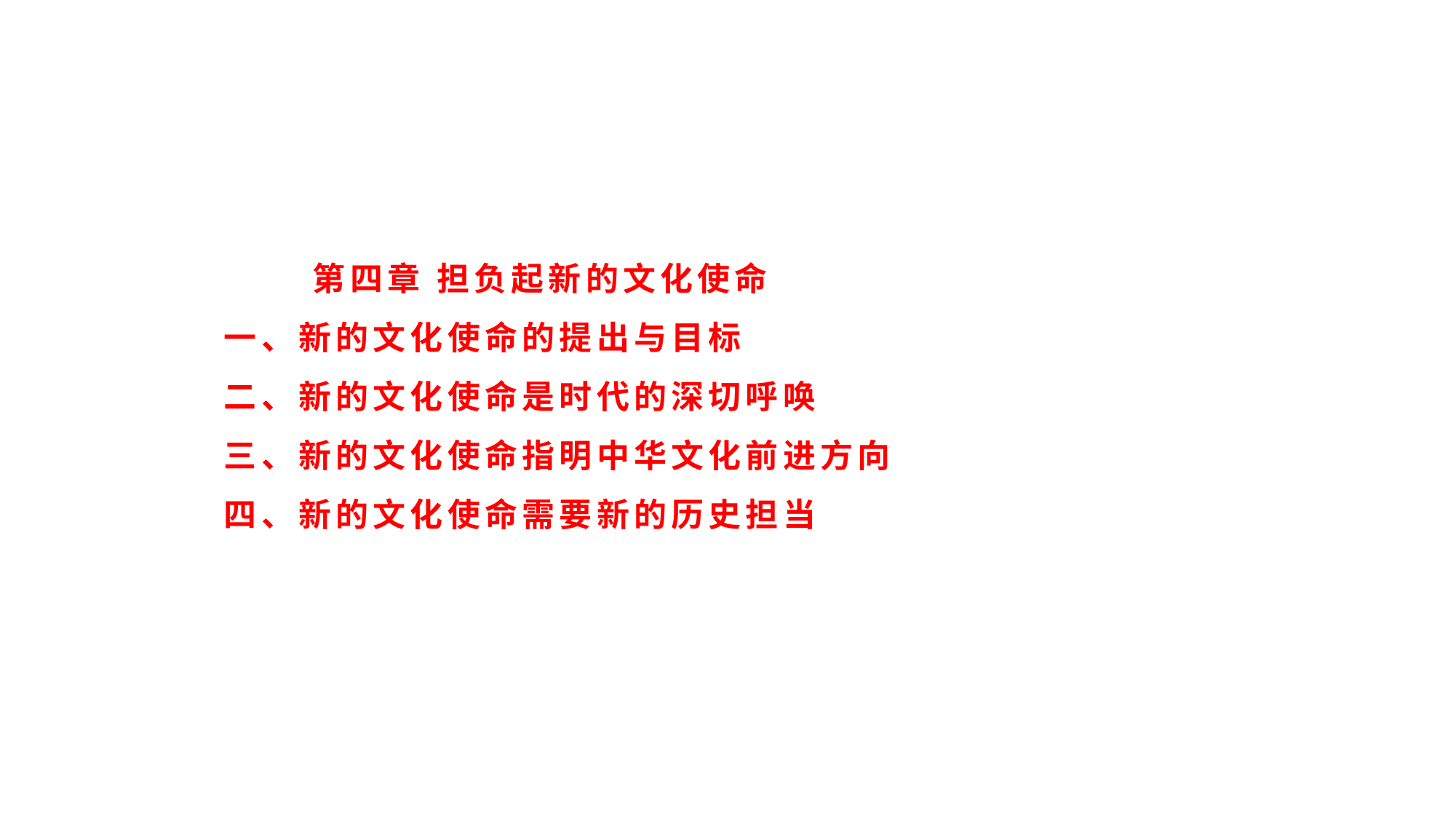

# 第四章 担负起新的文化使命 一、新的文化使命的提出与目标 二、新的文化使命是时代的深切呼唤 三、新的文化使命指明中华文化前进方向 四、新的文化使命需要新的历史担当